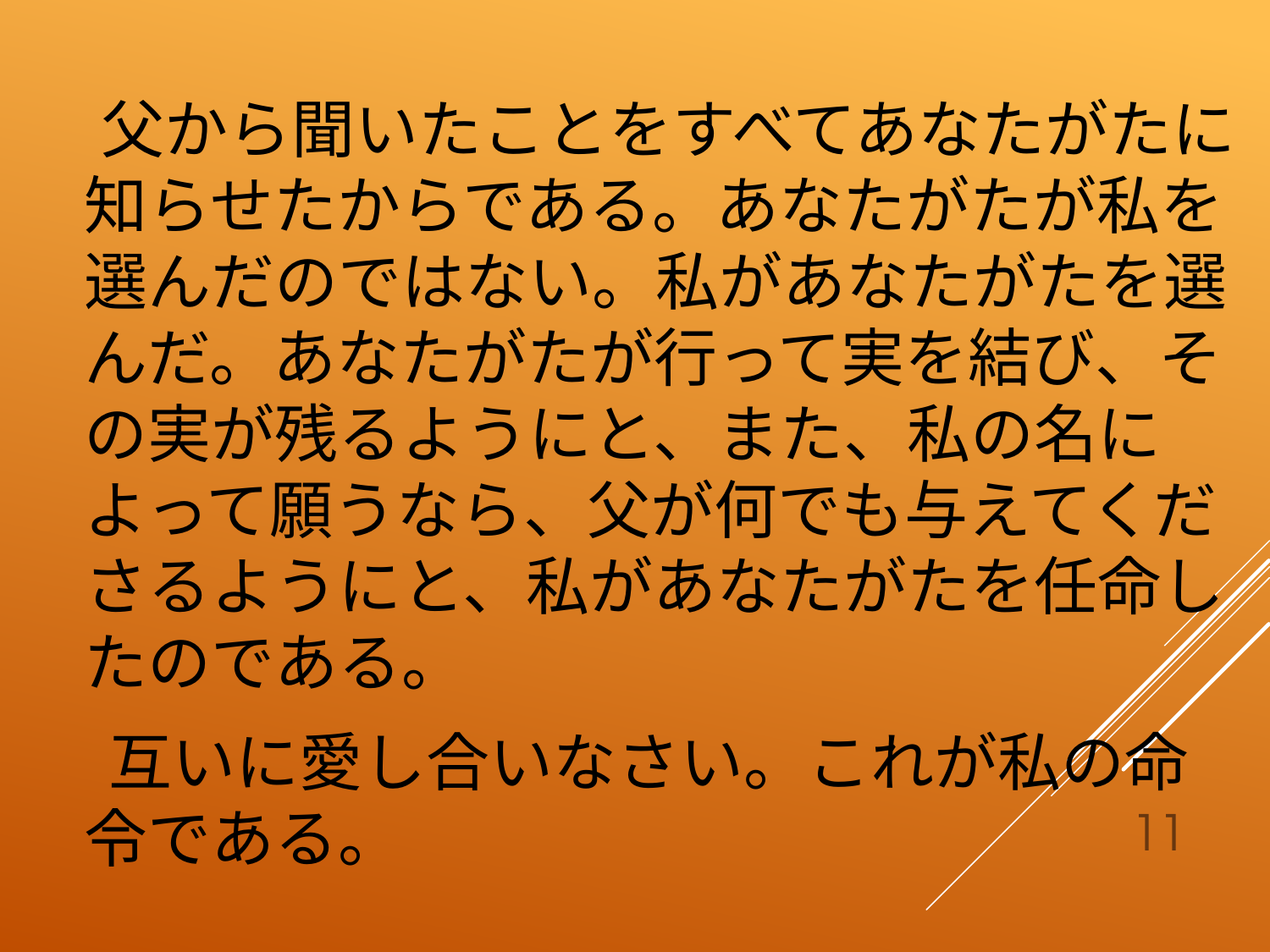

父から聞いたことをすべてあなたがたに知らせたからである。あなたがたが私を選んだのではない。私があなたがたを選んだ。あなたがたが行って実を結び、その実が残るようにと、また、私の名によって願うなら、父が何でも与えてくださるようにと、私があなたがたを任命したのである。
　互いに愛し合いなさい。これが私の命令である。

11